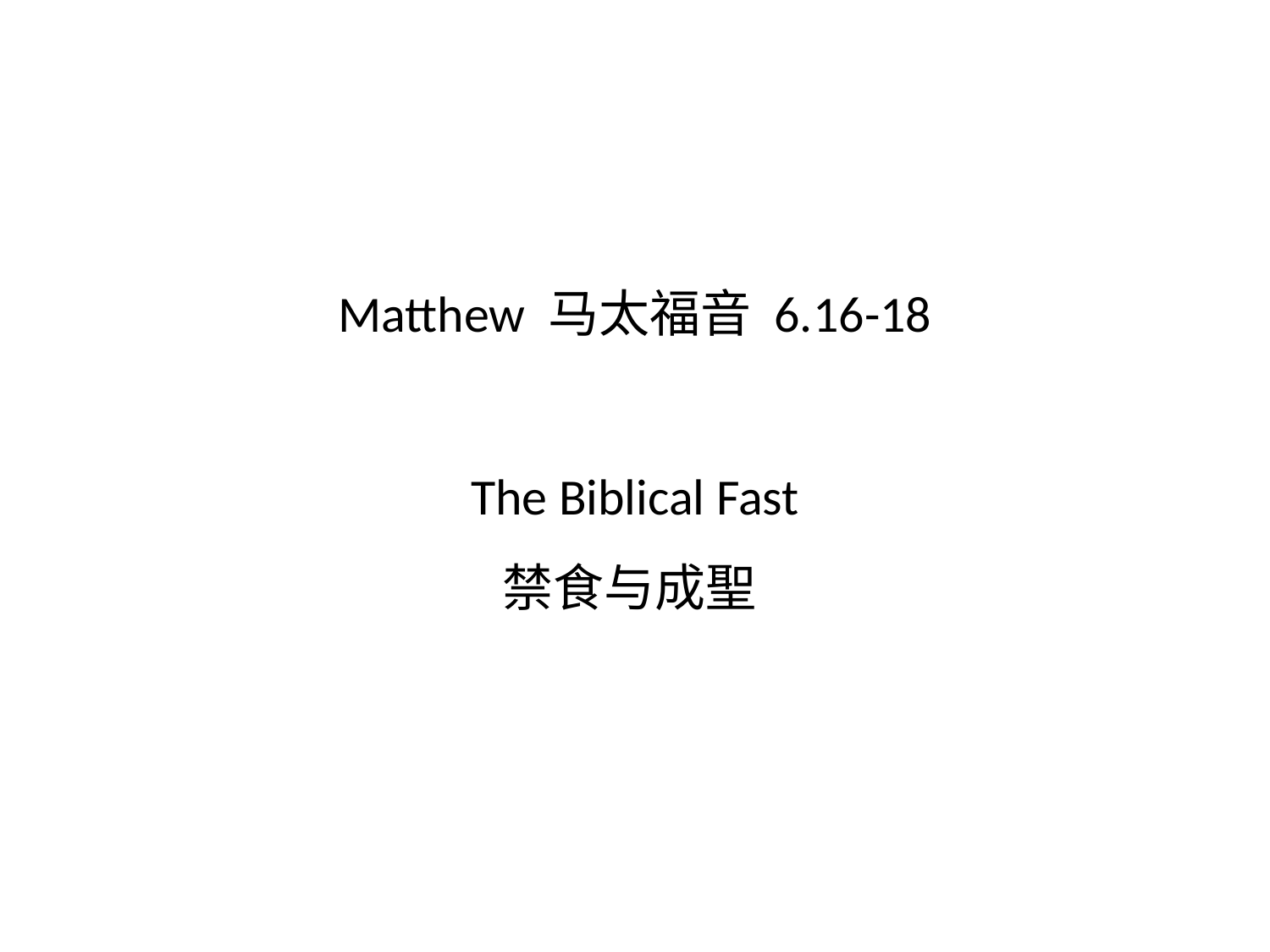

# Matthew 马太福音 6.16-18 The Biblical Fast 禁食与成聖